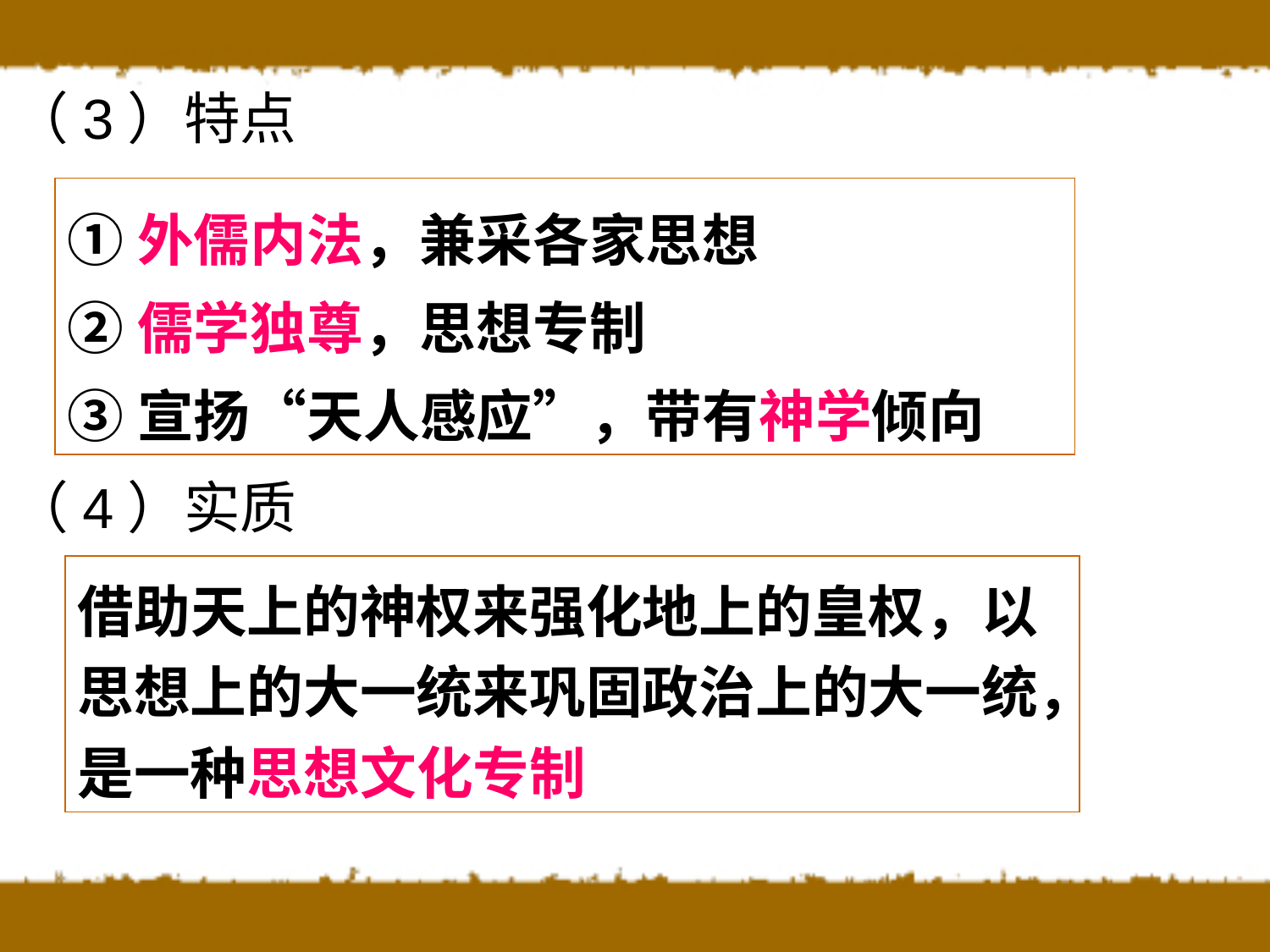

（3）特点
①外儒内法，兼采各家思想
②儒学独尊，思想专制
③宣扬“天人感应”，带有神学倾向
（4）实质
借助天上的神权来强化地上的皇权，以思想上的大一统来巩固政治上的大一统，是一种思想文化专制